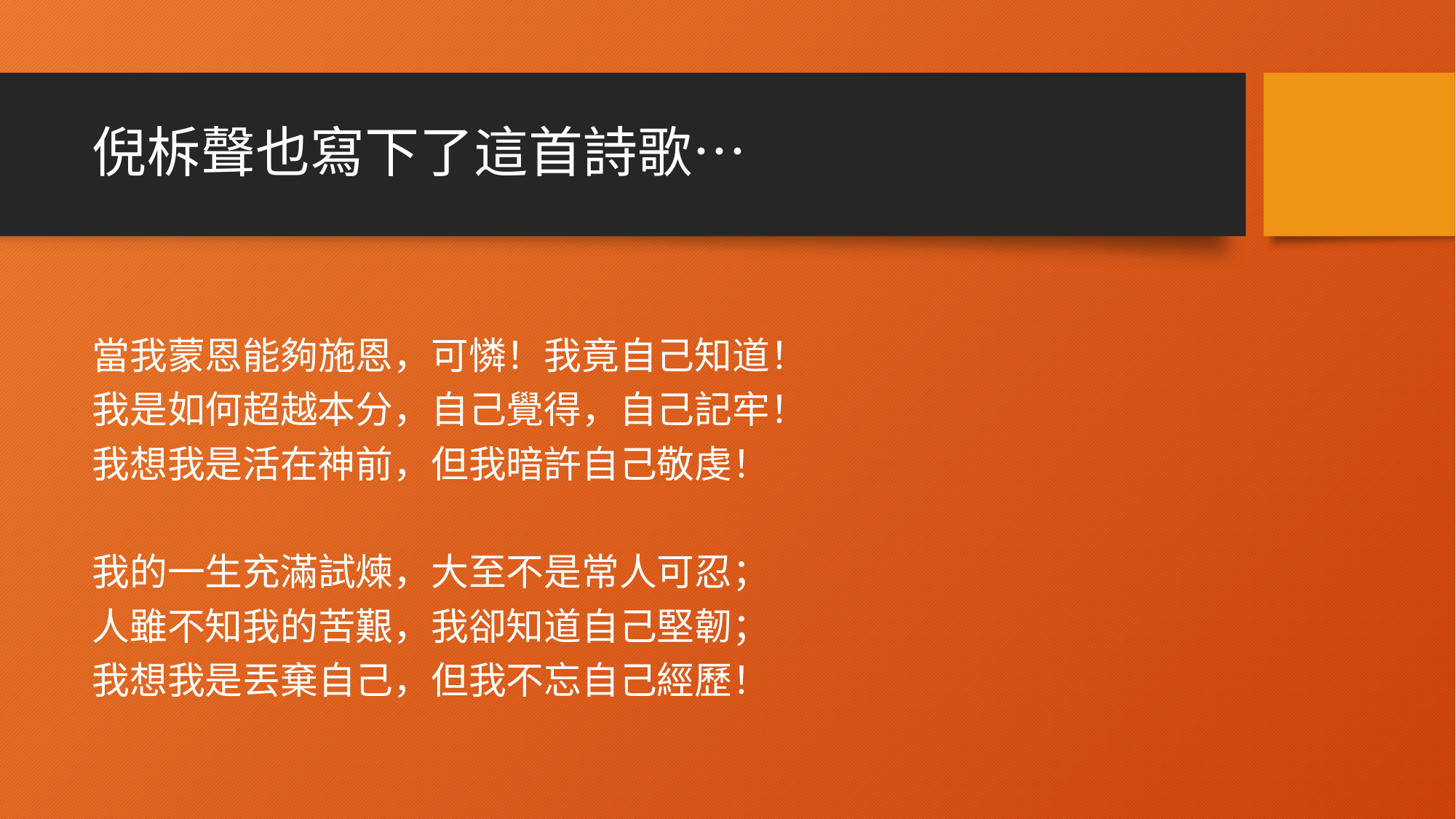

# 倪柝聲也寫下了這首詩歌…

當我蒙恩能夠施恩，可憐！我竟自己知道！
我是如何超越本分，自己覺得，自己記牢！
我想我是活在神前，但我暗許自己敬虔！

我的一生充滿試煉，大至不是常人可忍；
人雖不知我的苦艱，我卻知道自己堅韌；
我想我是丟棄自己，但我不忘自己經歷！